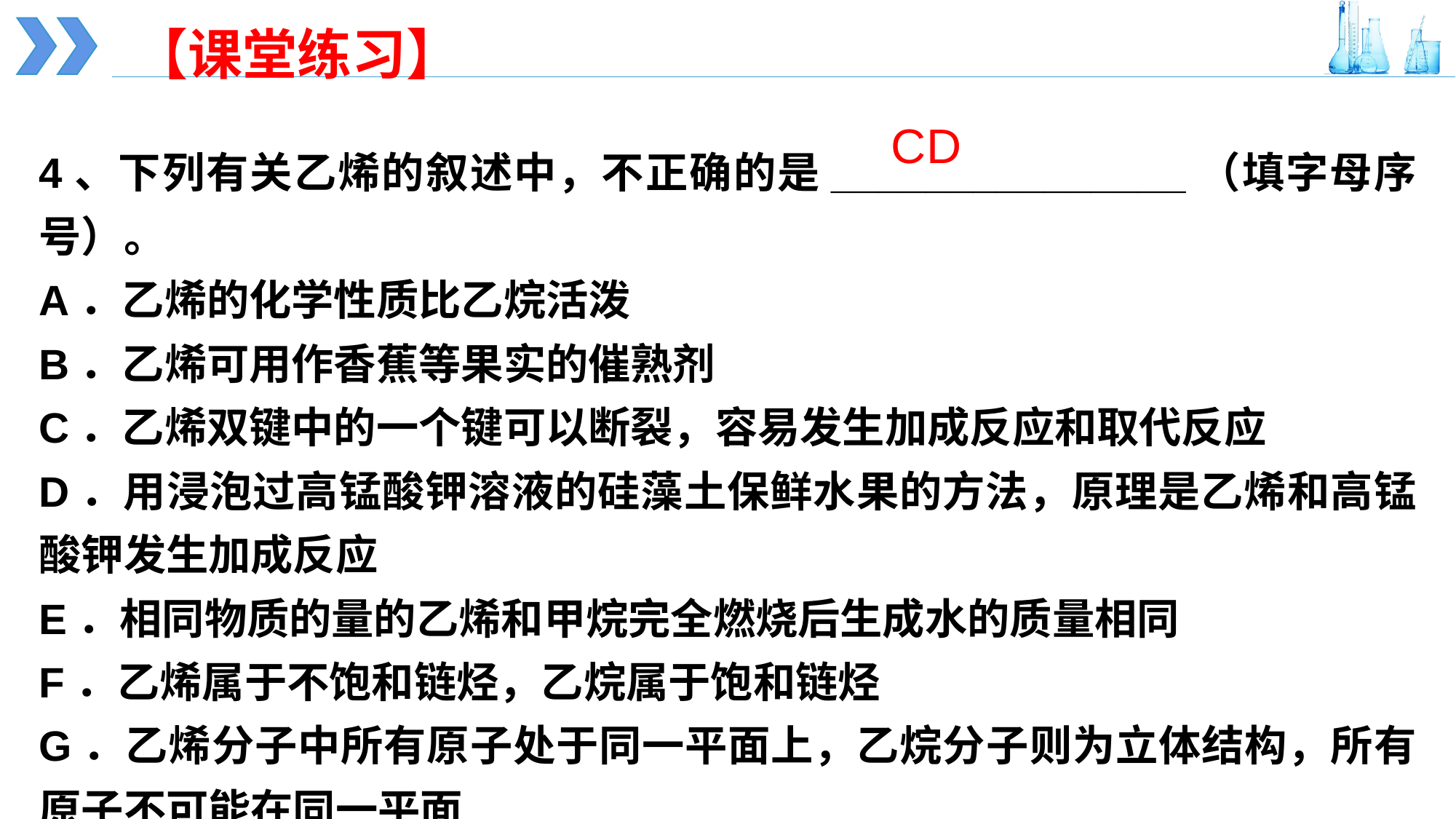

【课堂练习】
CD
4、下列有关乙烯的叙述中，不正确的是_______________（填字母序号）。
A．乙烯的化学性质比乙烷活泼
B．乙烯可用作香蕉等果实的催熟剂
C．乙烯双键中的一个键可以断裂，容易发生加成反应和取代反应
D．用浸泡过高锰酸钾溶液的硅藻土保鲜水果的方法，原理是乙烯和高锰酸钾发生加成反应
E．相同物质的量的乙烯和甲烷完全燃烧后生成水的质量相同
F．乙烯属于不饱和链烃，乙烷属于饱和链烃
G．乙烯分子中所有原子处于同一平面上，乙烷分子则为立体结构，所有原子不可能在同一平面